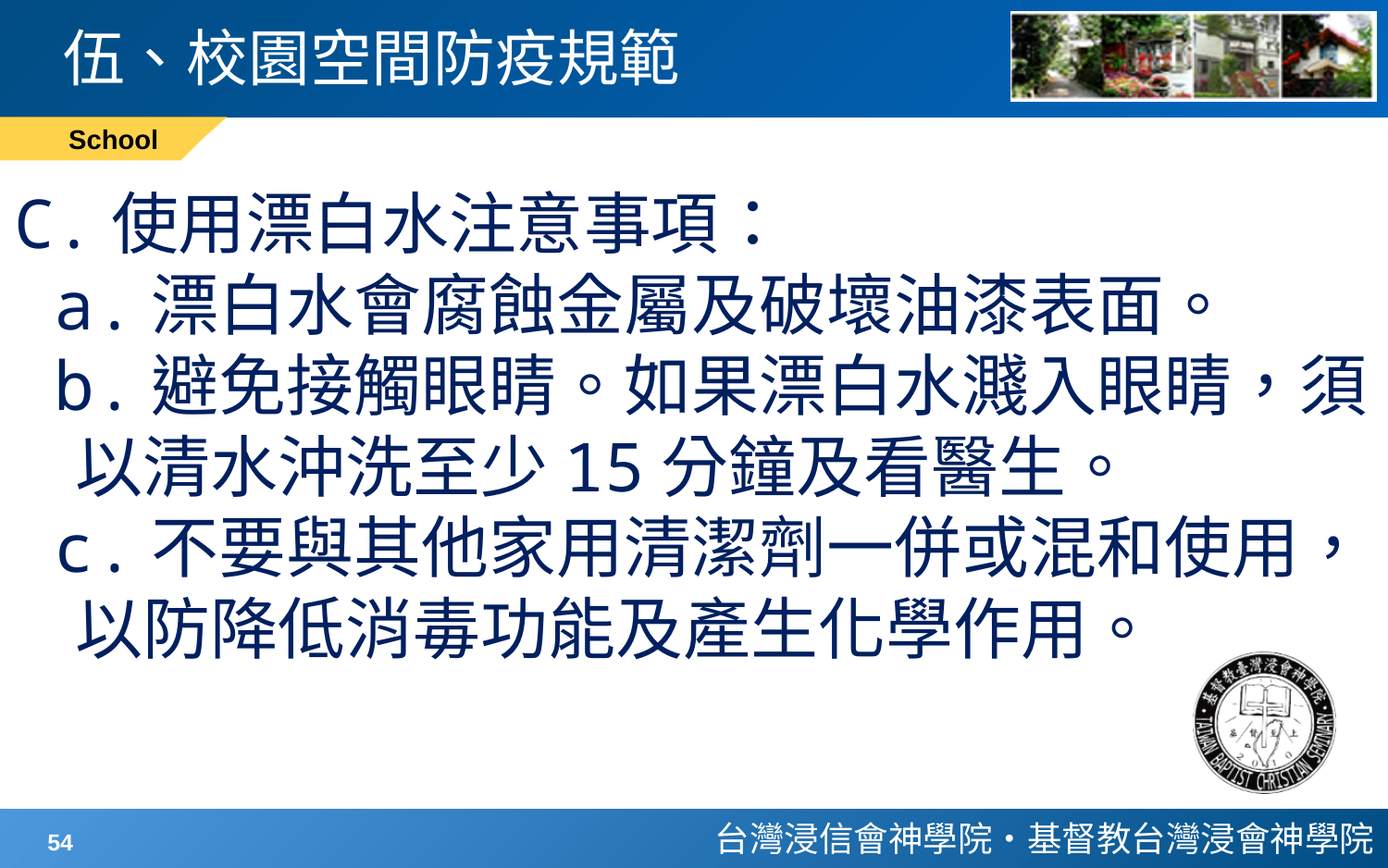

# 伍、校園空間防疫規範
School
C.使用漂白水注意事項：
 a.漂白水會腐蝕金屬及破壞油漆表面。
 b.避免接觸眼睛。如果漂白水濺入眼睛，須
   以清水沖洗至少15分鐘及看醫生。
 c.不要與其他家用清潔劑一併或混和使用，
   以防降低消毒功能及產生化學作用。